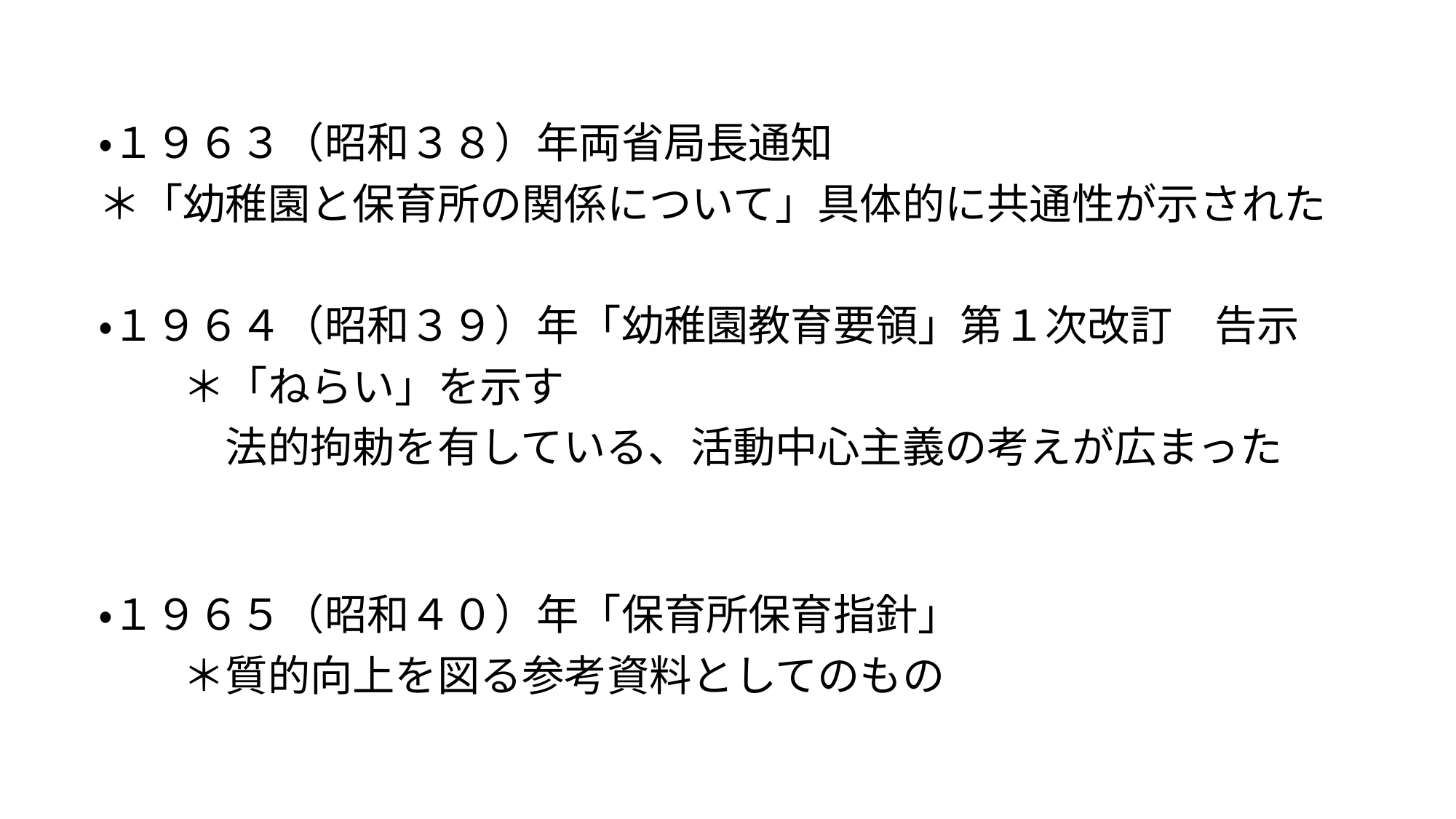

・１９６３（昭和３８）年両省局長通知
＊「幼稚園と保育所の関係について」具体的に共通性が示された

・１９６４（昭和３９）年「幼稚園教育要領」第１次改訂　告示
　　＊「ねらい」を示す
　　　法的拘勅を有している、活動中心主義の考えが広まった

・１９６５（昭和４０）年「保育所保育指針」
　　＊質的向上を図る参考資料としてのもの